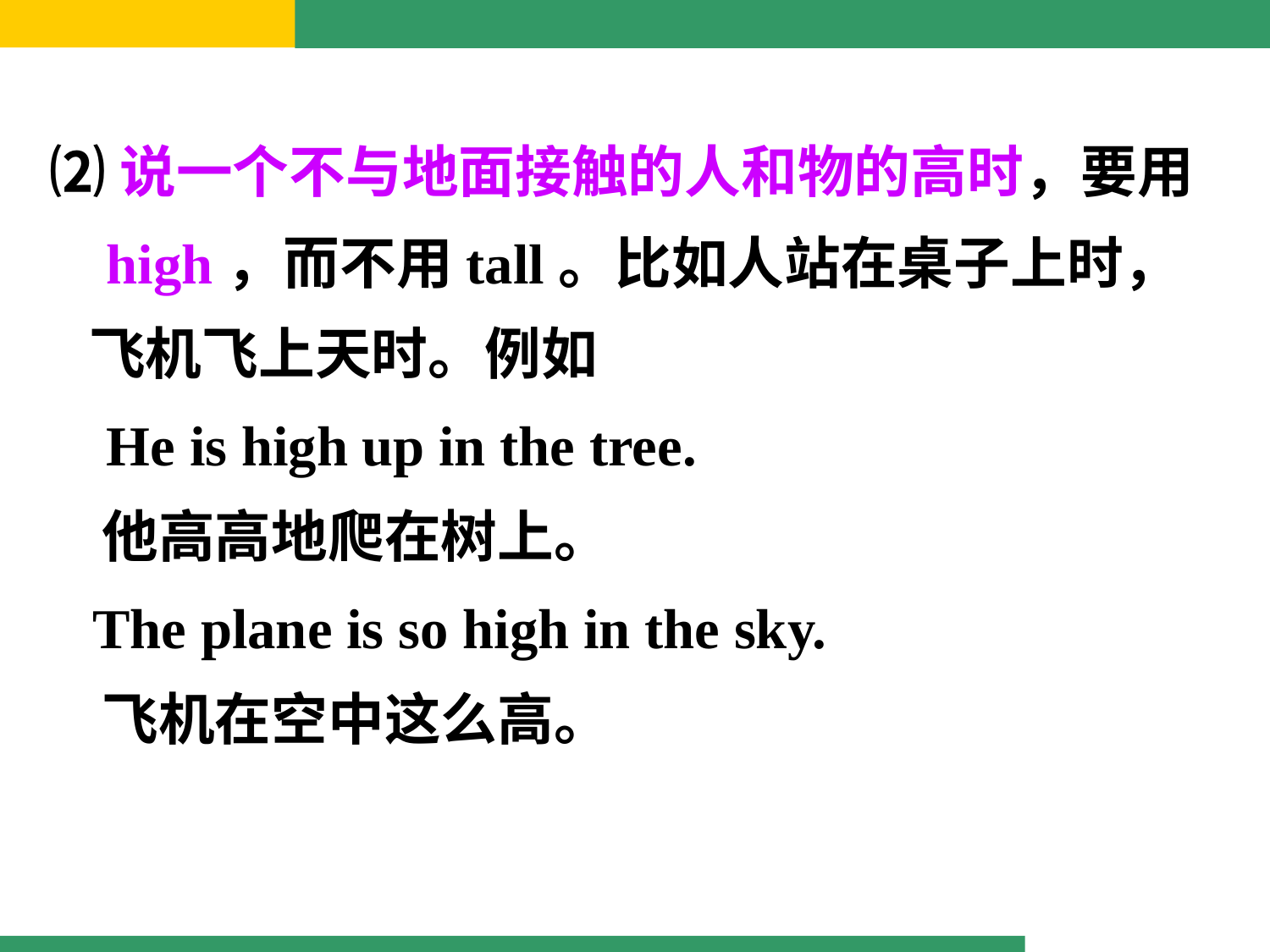

⑵说一个不与地面接触的人和物的高时，要用
    high，而不用tall。比如人站在桌子上时，
  飞机飞上天时。例如
    He is high up in the tree.
   他高高地爬在树上。
   The plane is so high in the sky.
   飞机在空中这么高。